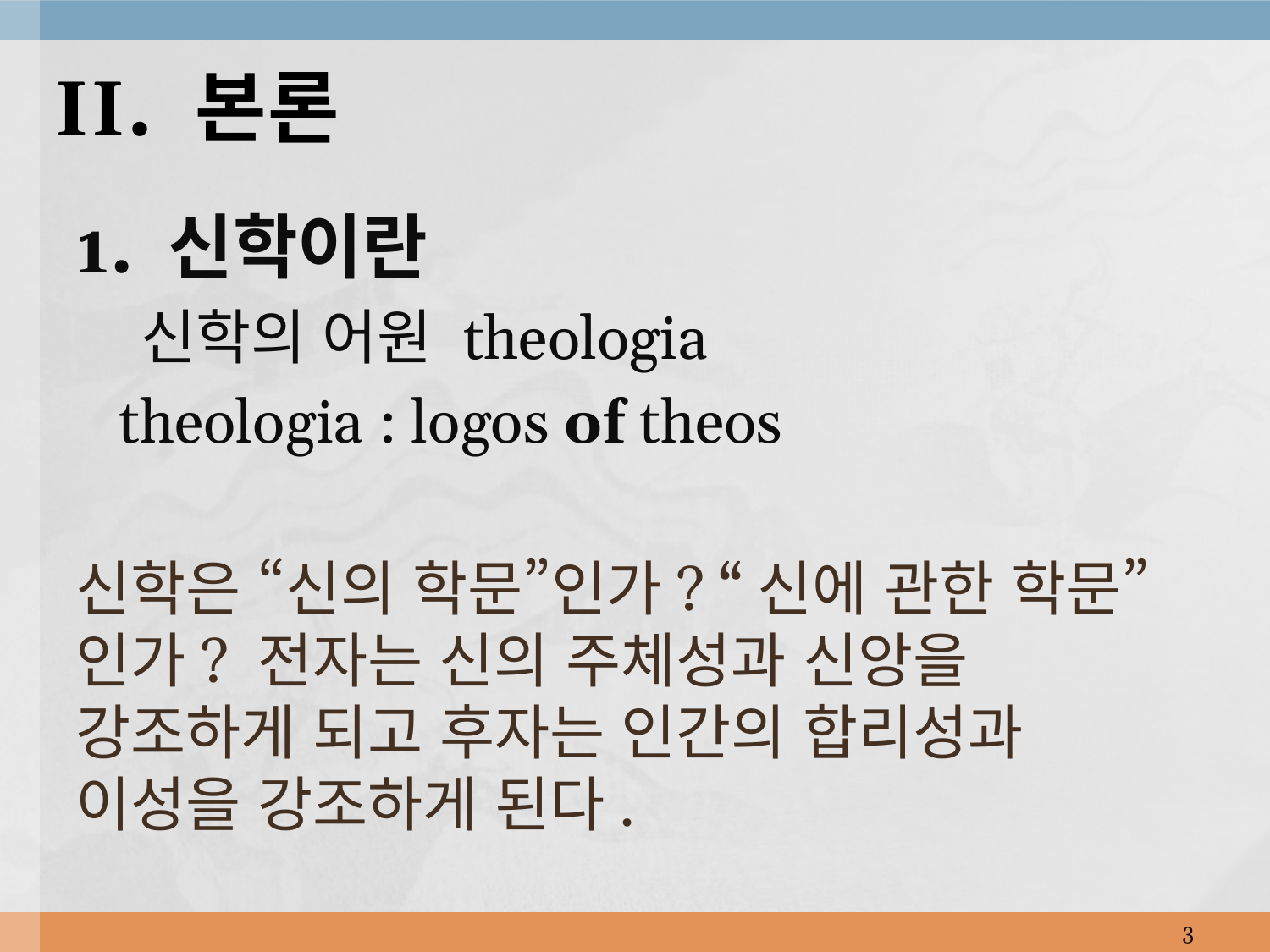

# II. 본론
1. 신학이란
   신학의 어원 theologia
   theologia : logos of theos

신학은 “신의 학문”인가? “신에 관한 학문”인가? 전자는 신의 주체성과 신앙을 강조하게 되고 후자는 인간의 합리성과 이성을 강조하게 된다.
3